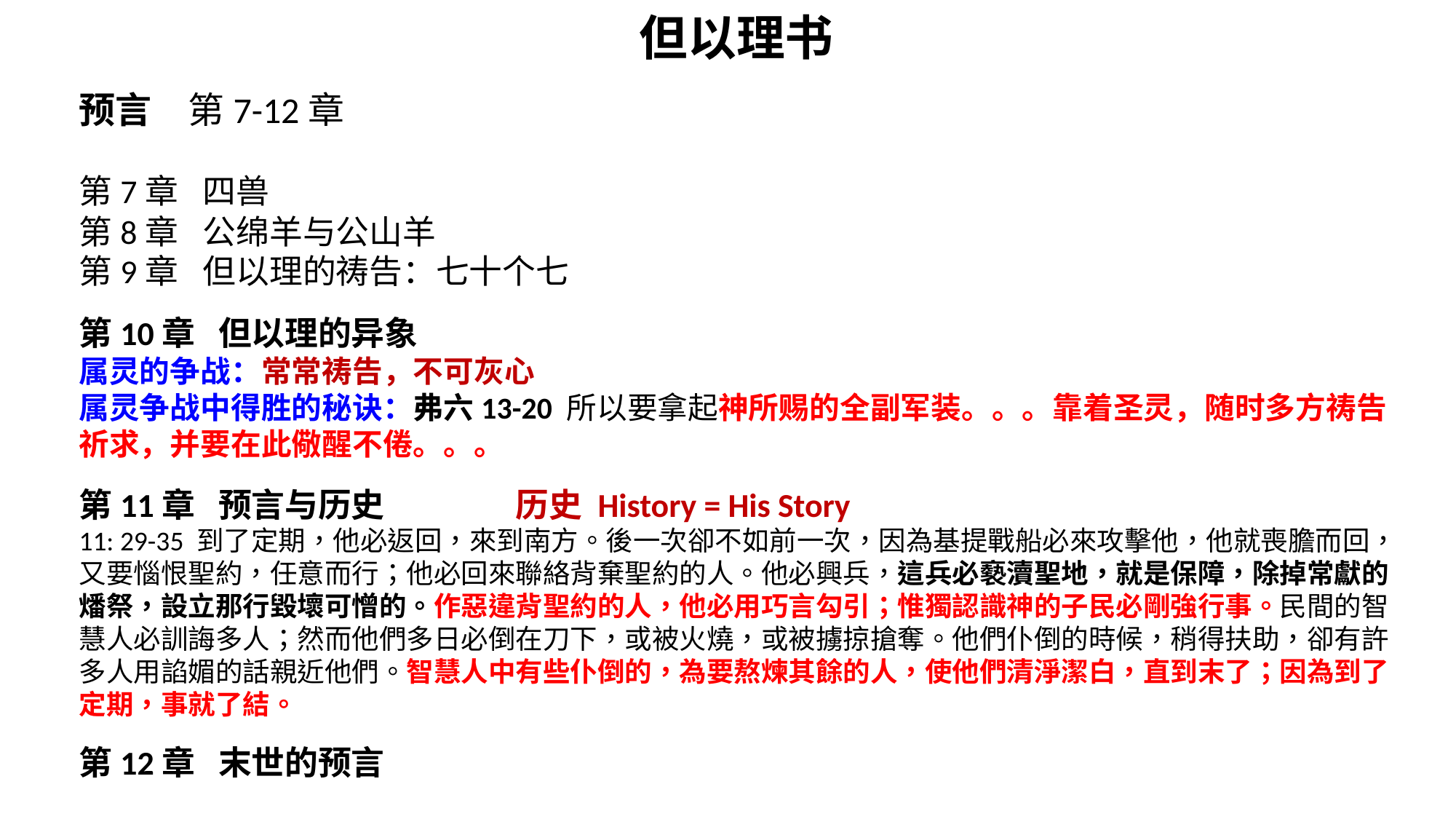

但以理书

预言	第7-12章

第7章	  四兽
第8章	  公绵羊与公山羊
第9章	  但以理的祷告：七十个七

第10章   但以理的异象
属灵的争战：常常祷告，不可灰心
属灵争战中得胜的秘诀：弗六13-20 所以要拿起神所赐的全副军装。。。靠着圣灵，随时多方祷告祈求，并要在此儆醒不倦。。。

第11章   预言与历史		历史 History = His Story
11: 29-35 到了定期，他必返回，來到南方。後一次卻不如前一次，因為基提戰船必來攻擊他，他就喪膽而回，又要惱恨聖約，任意而行；他必回來聯絡背棄聖約的人。他必興兵，這兵必褻瀆聖地，就是保障，除掉常獻的燔祭，設立那行毀壞可憎的。作惡違背聖約的人，他必用巧言勾引；惟獨認識神的子民必剛強行事。民間的智慧人必訓誨多人；然而他們多日必倒在刀下，或被火燒，或被擄掠搶奪。他們仆倒的時候，稍得扶助，卻有許多人用諂媚的話親近他們。智慧人中有些仆倒的，為要熬煉其餘的人，使他們清淨潔白，直到末了；因為到了定期，事就了結。

第12章   末世的预言